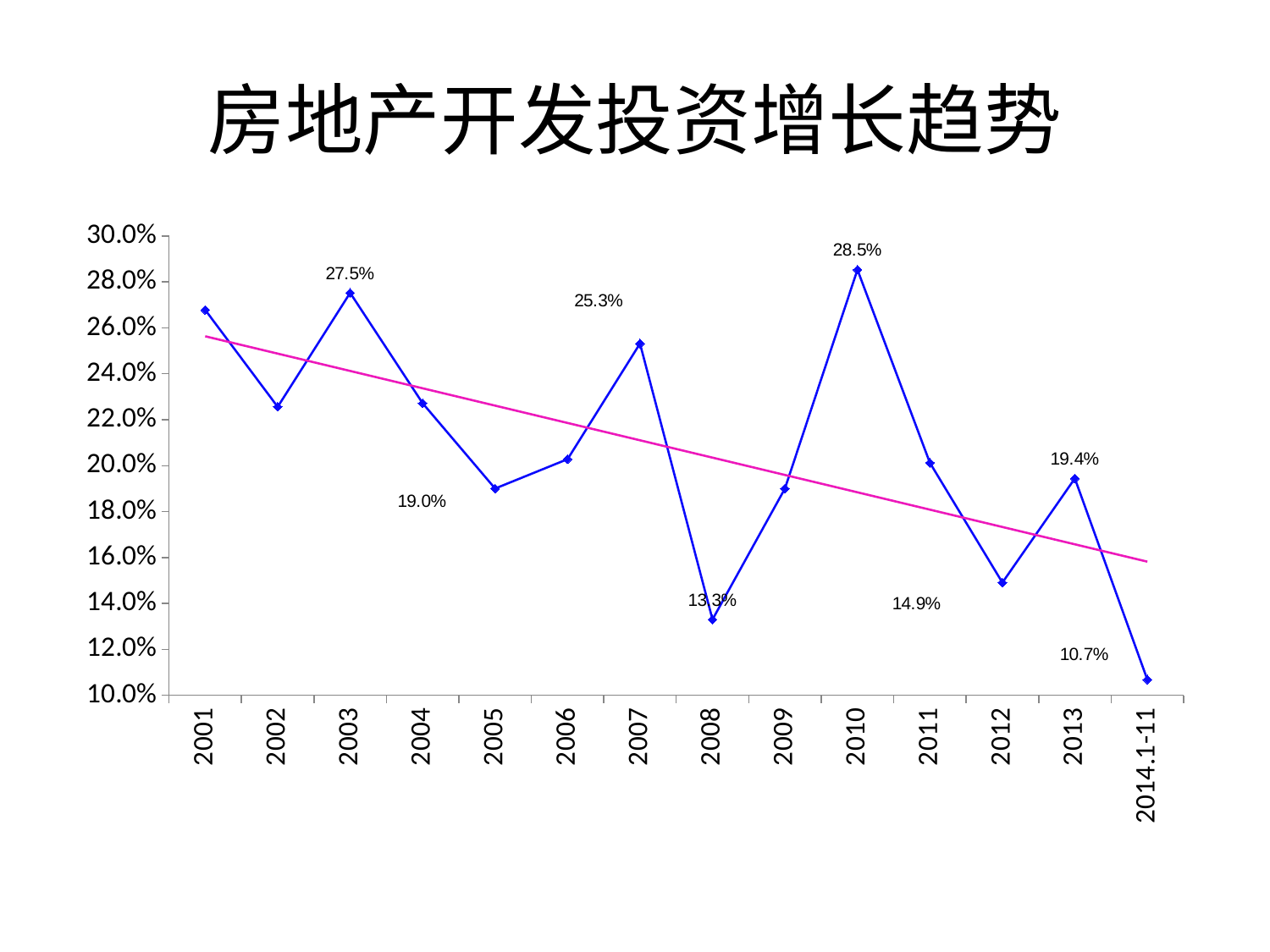

# 房地产开发投资增长趋势

### Chart

| Category | 房地产开发企业本年完成投资增速 |
|---|---|
| 2001 | 0.26781065236401047 |
| 2002 | 0.22560464729693747 |
| 2003 | 0.2752310377360458 |
| 2004 | 0.22717252908741092 |
| 2005 | 0.19002951544037605 |
| 2006 | 0.2028148844216933 |
| 2007 | 0.2531378610767431 |
| 2008 | 0.13303235537544625 |
| 2009 | 0.19003842241253616 |
| 2010 | 0.28532316401503316 |
| 2011 | 0.20123351287876384 |
| 2012 | 0.14906262464006545 |
| 2013 | 0.19441674975074788 |
| 2014.1-11 | 0.10682492581602376 |